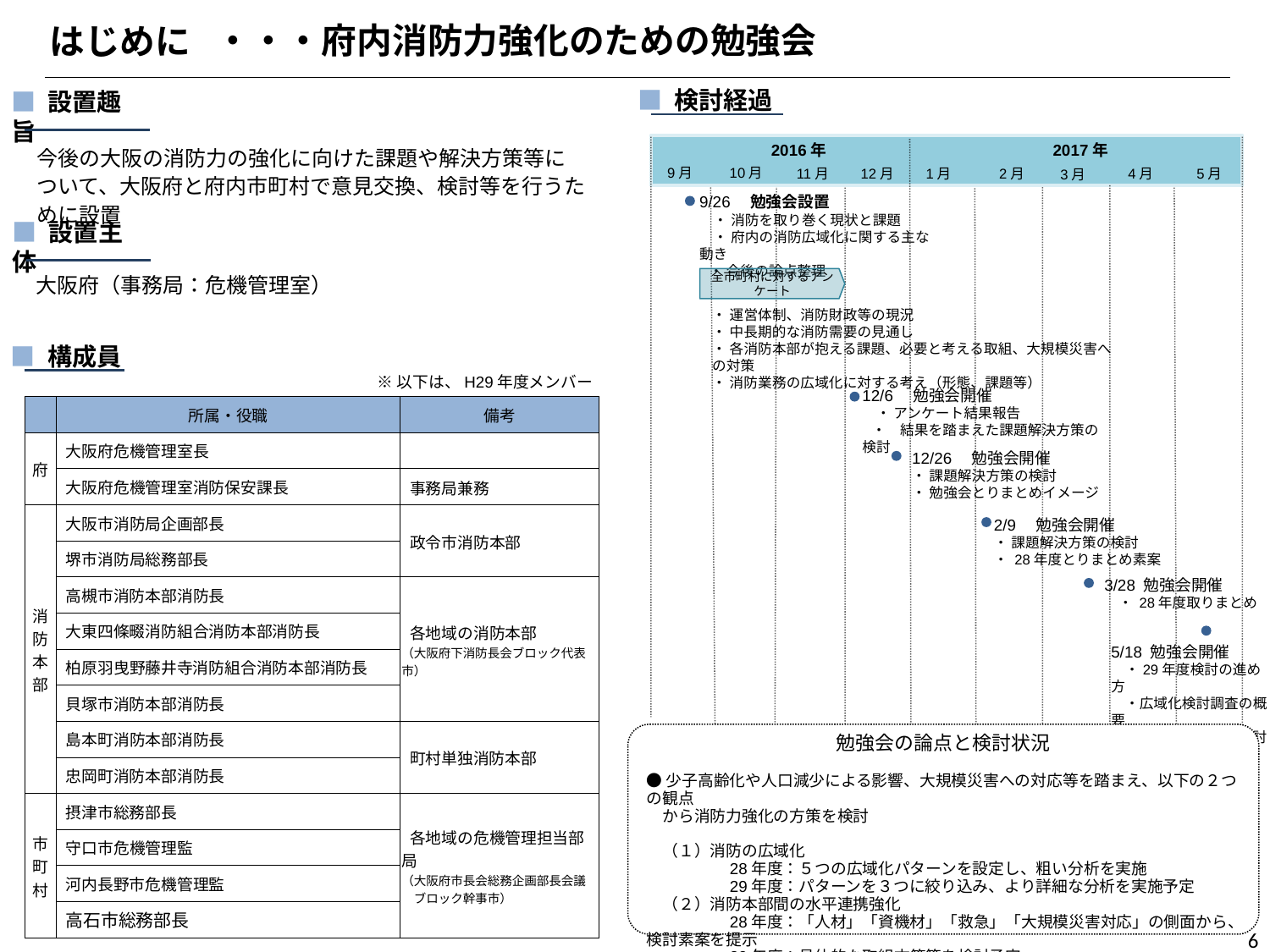

・・・府内消防力強化のための勉強会
はじめに
■ 検討経過
■ 設置趣旨
2016年
2017年

今後の大阪の消防力の強化に向けた課題や解決方策等について、大阪府と府内市町村で意見交換、検討等を行うために設置
9月
10月
11月
2月
4月
12月
1月
5月
3月
9/26　勉強会設置
　・ 消防を取り巻く現状と課題
　・ 府内の消防広域化に関する主な動き
  ・ 今後の論点整理

■ 設置主体
大阪府（事務局：危機管理室）
全市町村に対するアンケート

・ 運営体制、消防財政等の現況
・ 中長期的な消防需要の見通し
・ 各消防本部が抱える課題、必要と考える取組、大規模災害への対策
・ 消防業務の広域化に対する考え（形態、課題等）
■ 構成員
※以下は、H29年度メンバー
12/6　勉強会開催
　・ アンケート結果報告
  ・　結果を踏まえた課題解決方策の検討

|  | 所属・役職 | 備考 |
| --- | --- | --- |
| 府 | 大阪府危機管理室長 |  |
|  | 大阪府危機管理室消防保安課長 | 事務局兼務 |
| 消防本部 | 大阪市消防局企画部長 | 政令市消防本部 |
|  | 堺市消防局総務部長 |  |
|  | 高槻市消防本部消防長 | 各地域の消防本部 （大阪府下消防長会ブロック代表市） |
|  | 大東四條畷消防組合消防本部消防長 |  |
|  | 柏原羽曳野藤井寺消防組合消防本部消防長 |  |
|  | 貝塚市消防本部消防長 |  |
|  | 島本町消防本部消防長 | 町村単独消防本部 |
|  | 忠岡町消防本部消防長 |  |
| 市町村 | 摂津市総務部長 | 各地域の危機管理担当部局 （大阪府市長会総務企画部長会議 　ブロック幹事市） |
|  | 守口市危機管理監 |  |
|  | 河内長野市危機管理監 |  |
|  | 高石市総務部長 |  |
12/26　勉強会開催
・ 課題解決方策の検討
・ 勉強会とりまとめイメージ

2/9　勉強会開催
・ 課題解決方策の検討
・ 28年度とりまとめ素案

3/28 勉強会開催
　・ 28年度取りまとめ

5/18 勉強会開催
　・29年度検討の進め方
　・広域化検討調査の概要
　・水平連携方策の検討
勉強会の論点と検討状況

●少子高齢化や人口減少による影響、大規模災害への対応等を踏まえ、以下の２つの観点
　から消防力強化の方策を検討

　（１）消防の広域化
　　　　　28年度：５つの広域化パターンを設定し、粗い分析を実施
　　　　　29年度：パターンを３つに絞り込み、より詳細な分析を実施予定
　（２）消防本部間の水平連携強化
　　　　　28年度：「人材」「資機材」「救急」「大規模災害対応」の側面から、検討素案を提示
　　　　　29年度：具体的な取組方策等を検討予定
6